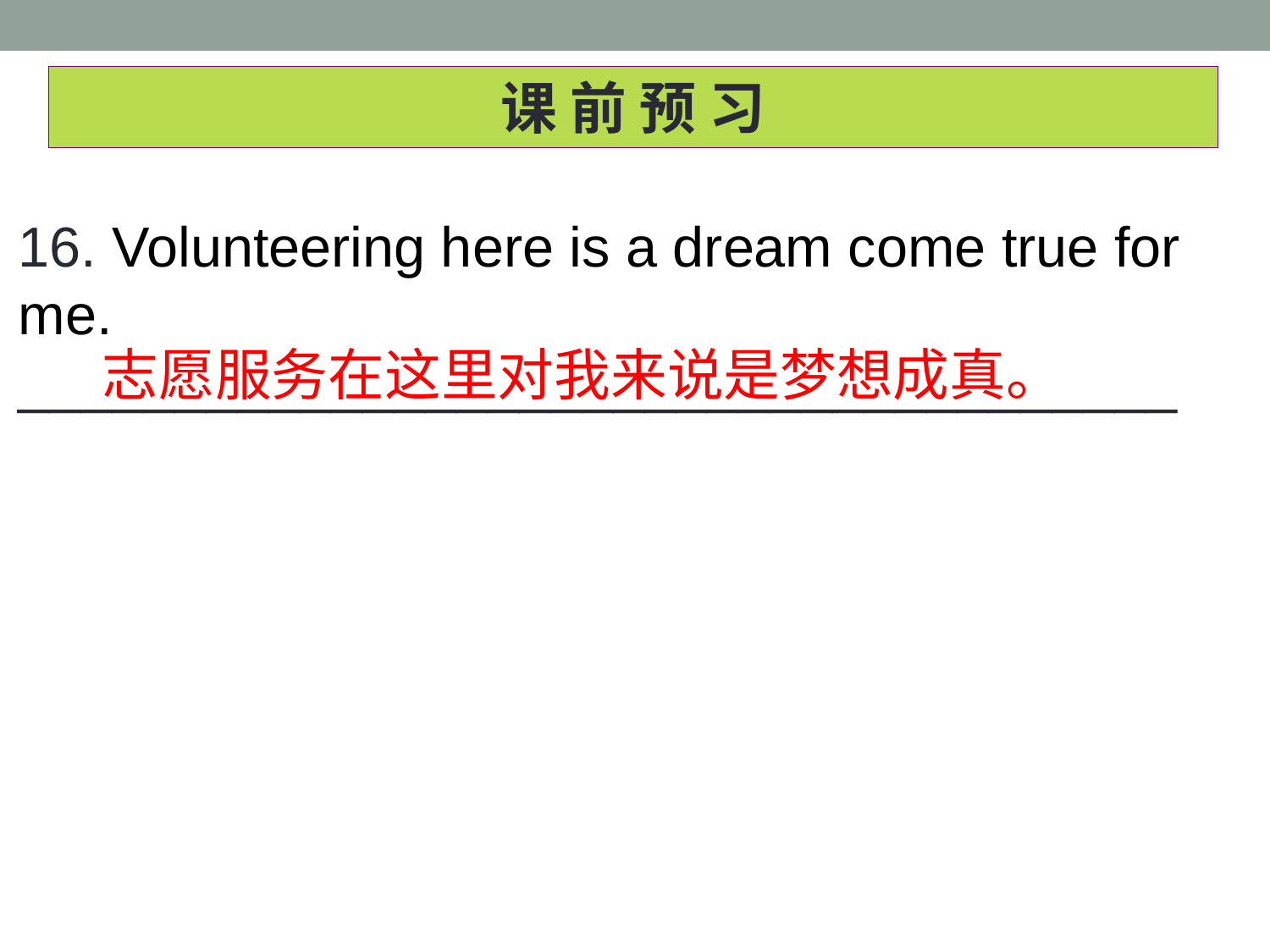

课 前 预 习
16. Volunteering here is a dream come true for me.
_____________________________________
志愿服务在这里对我来说是梦想成真。